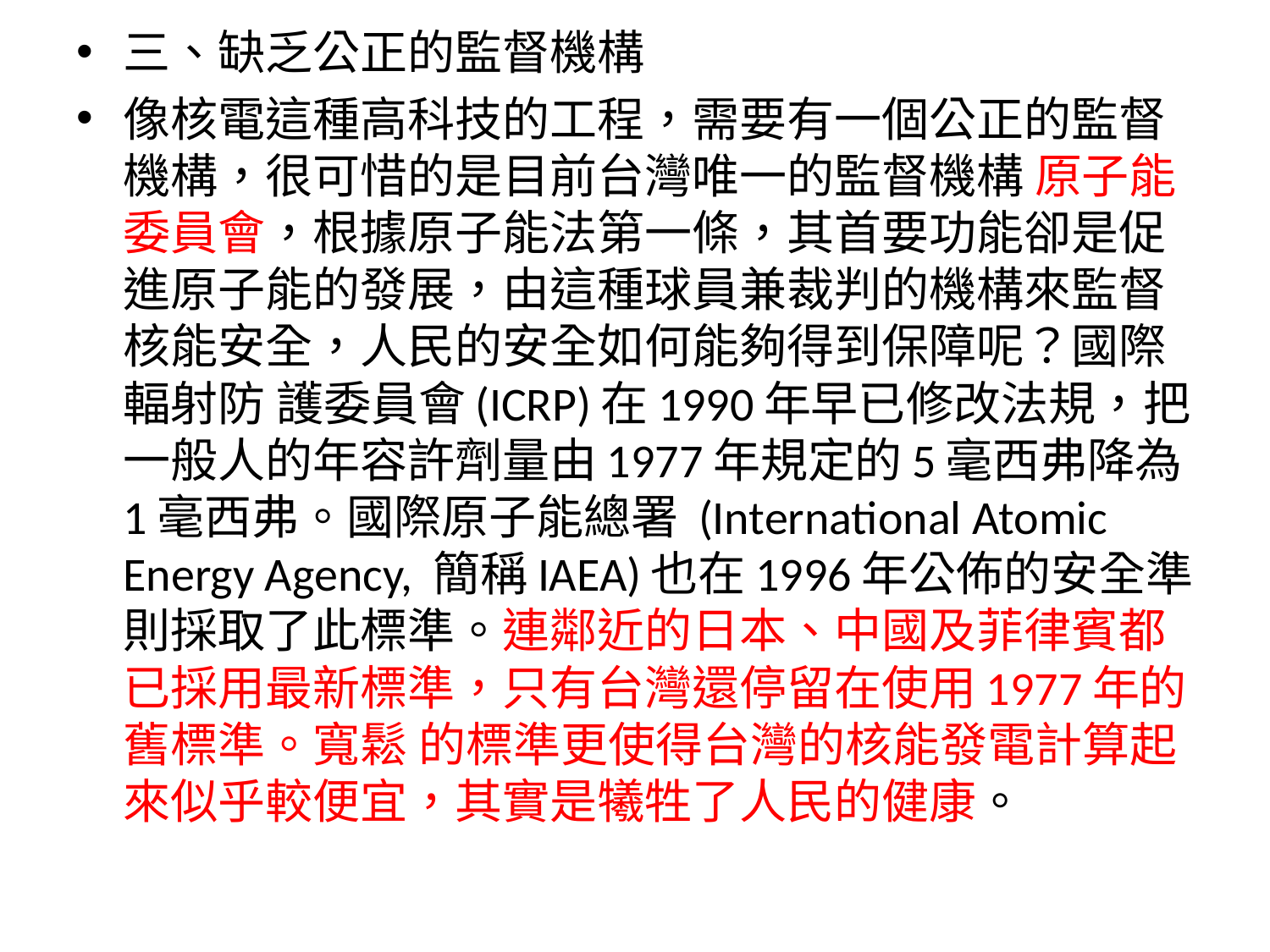

#
三、缺乏公正的監督機構
像核電這種高科技的工程，需要有一個公正的監督機構，很可惜的是目前台灣唯一的監督機構 原子能委員會，根據原子能法第一條，其首要功能卻是促進原子能的發展，由這種球員兼裁判的機構來監督核能安全，人民的安全如何能夠得到保障呢？國際輻射防 護委員會(ICRP)在1990年早已修改法規，把一般人的年容許劑量由1977年規定的5毫西弗降為1毫西弗。國際原子能總署 (International Atomic Energy Agency, 簡稱IAEA)也在1996年公佈的安全準則採取了此標準。連鄰近的日本、中國及菲律賓都已採用最新標準，只有台灣還停留在使用1977年的舊標準。寬鬆 的標準更使得台灣的核能發電計算起來似乎較便宜，其實是犧牲了人民的健康。